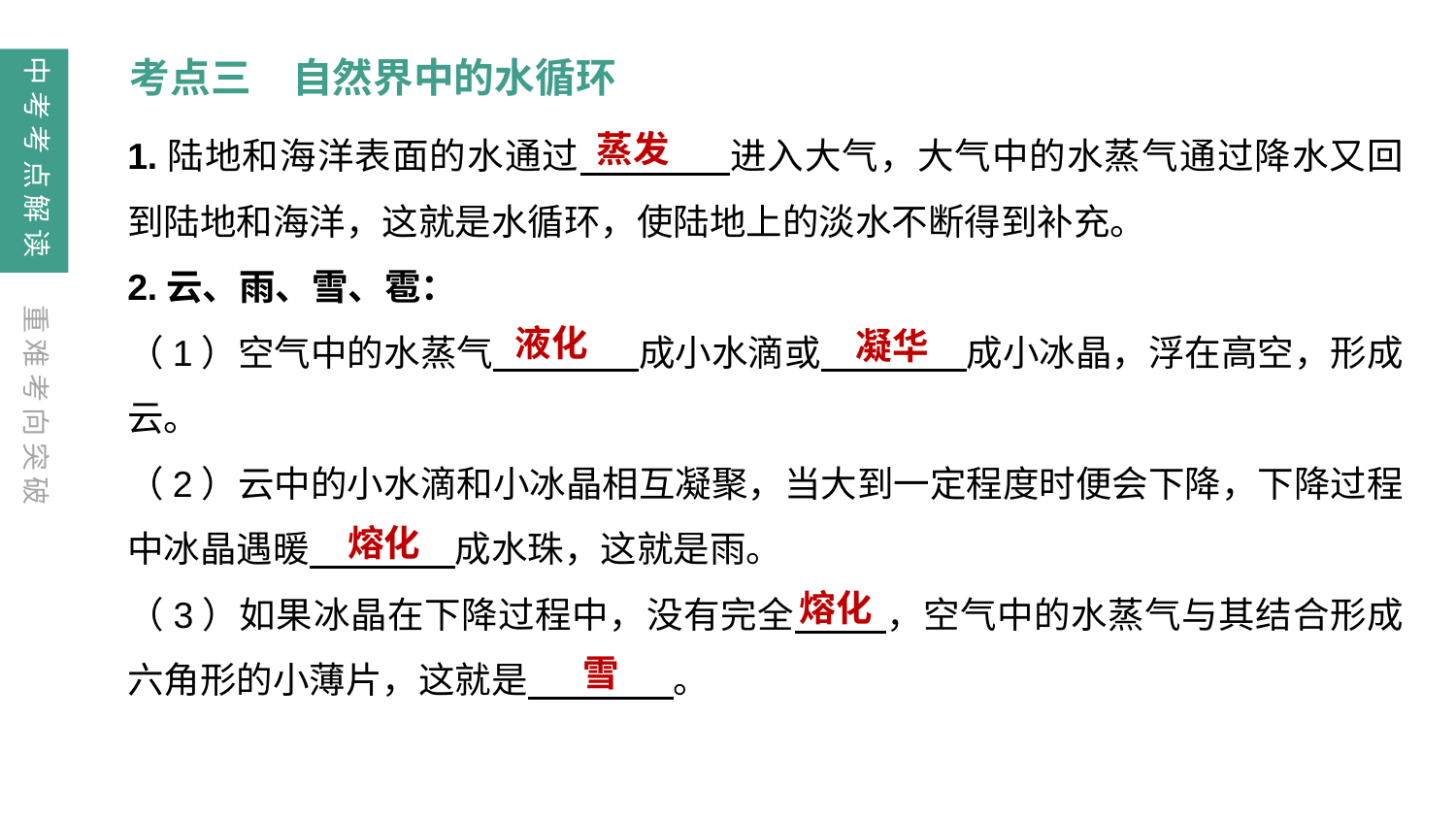

中考考点解读

考点三　自然界中的水循环
蒸发
1.陆地和海洋表面的水通过　　　　进入大气，大气中的水蒸气通过降水又回到陆地和海洋，这就是水循环，使陆地上的淡水不断得到补充。
2.云、雨、雪、雹：
（1）空气中的水蒸气　　　　成小水滴或　　　　成小冰晶，浮在高空，形成云。
（2）云中的小水滴和小冰晶相互凝聚，当大到一定程度时便会下降，下降过程中冰晶遇暖　　　　成水珠，这就是雨。
（3）如果冰晶在下降过程中，没有完全　　  ，空气中的水蒸气与其结合形成六角形的小薄片，这就是　　　　。
液化
重难考向突破
凝华
熔化
熔化
雪